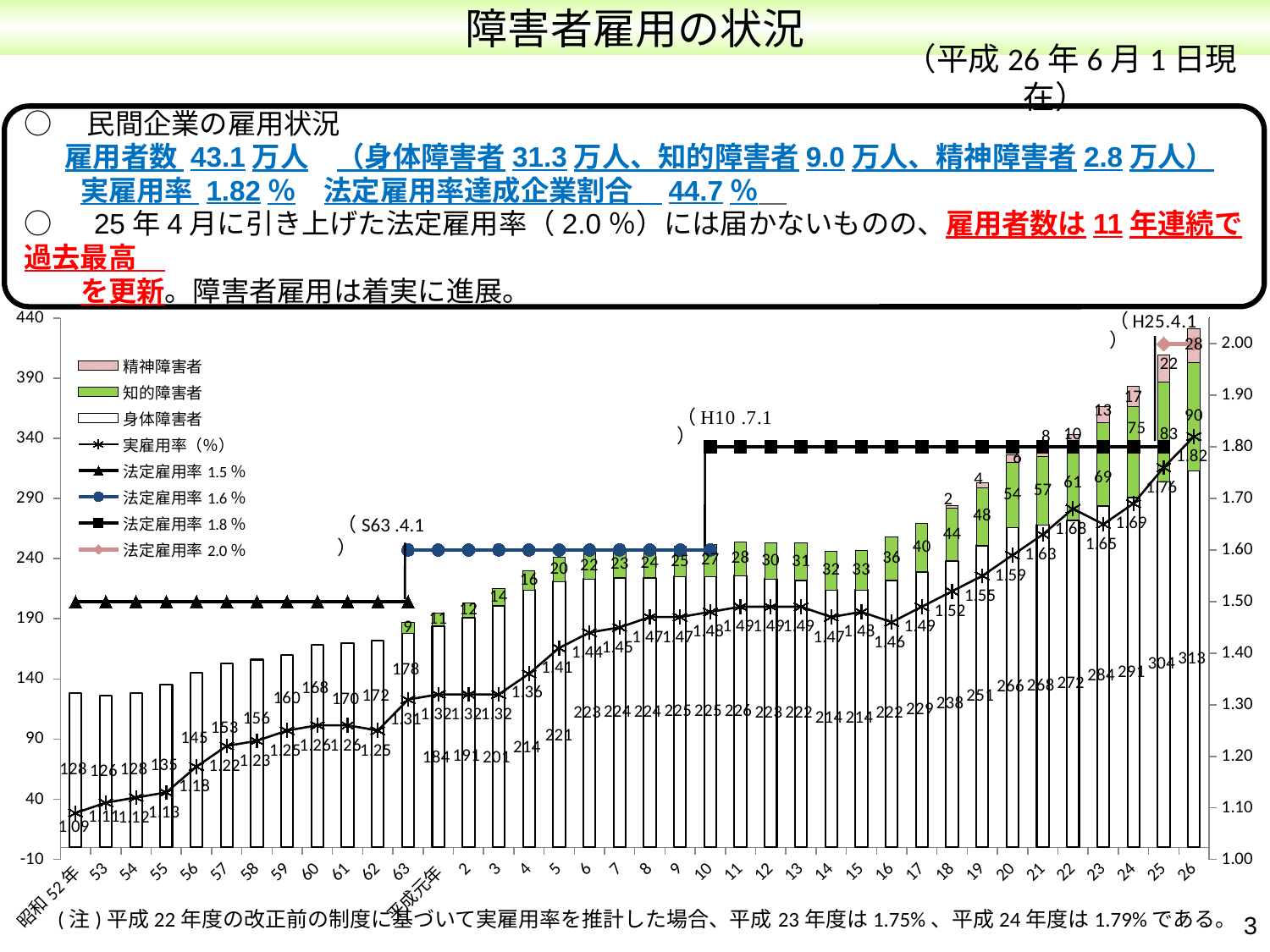

障害者雇用の状況
　（平成26年6月1日現在）
○　民間企業の雇用状況
　  雇用者数 43.1万人　（身体障害者31.3万人、知的障害者9.0万人、精神障害者2.8万人）
　　実雇用率 1.82％　法定雇用率達成企業割合　44.7％
○　25年4月に引き上げた法定雇用率（2.0％）には届かないものの、雇用者数は11年連続で過去最高
　　を更新。障害者雇用は着実に進展。

[unsupported chart]

（S63 .4.1）
(注)平成22年度の改正前の制度に基づいて実雇用率を推計した場合、平成23年度は1.75%、平成24年度は1.79%である。
3